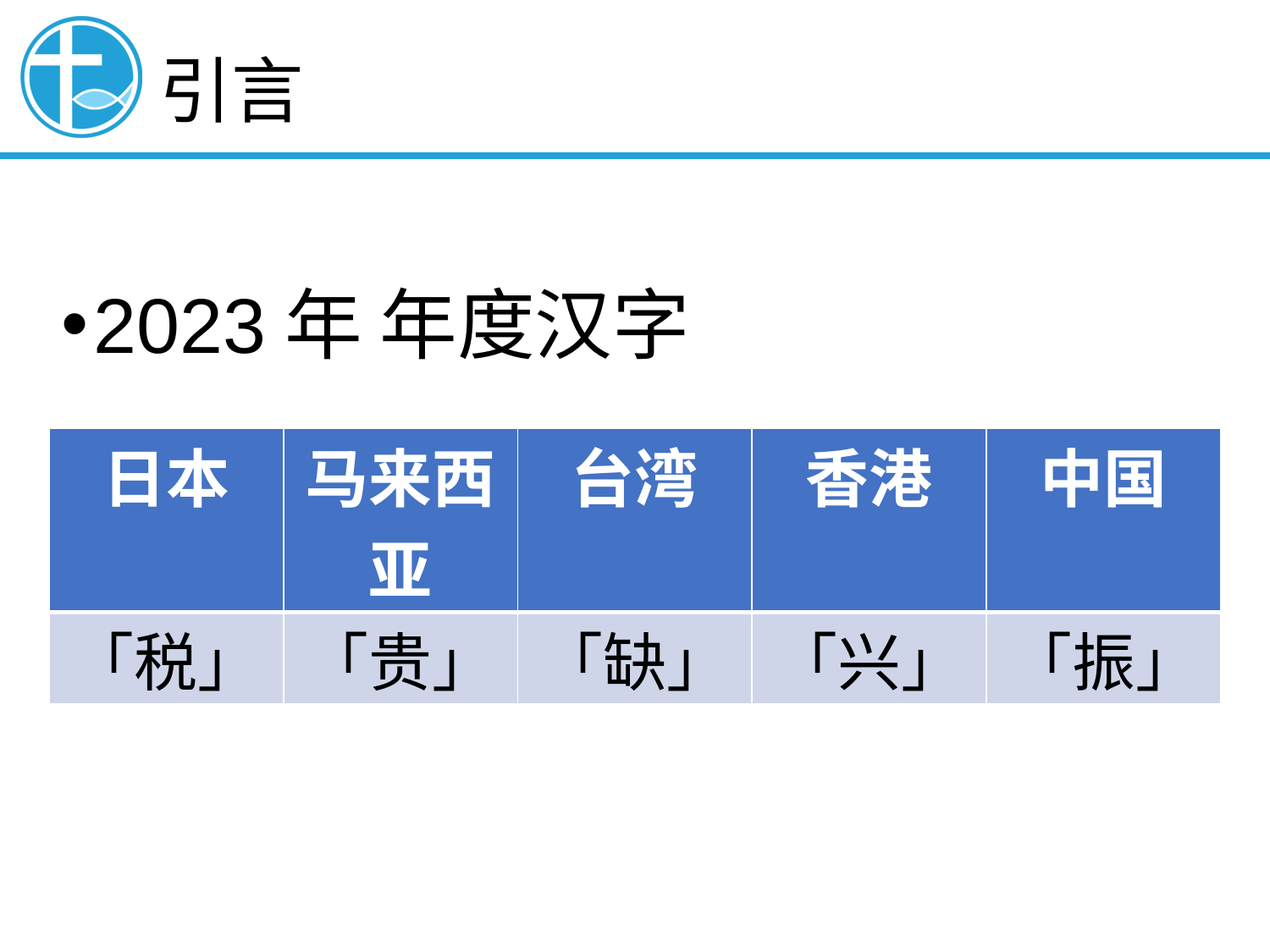

# 引言
2023年 年度汉字

| 日本 | 马来西亚 | 台湾 | 香港 | 中国 |
| --- | --- | --- | --- | --- |
| 「税」 | 「贵」 | 「缺」 | 「兴」 | 「振」 |